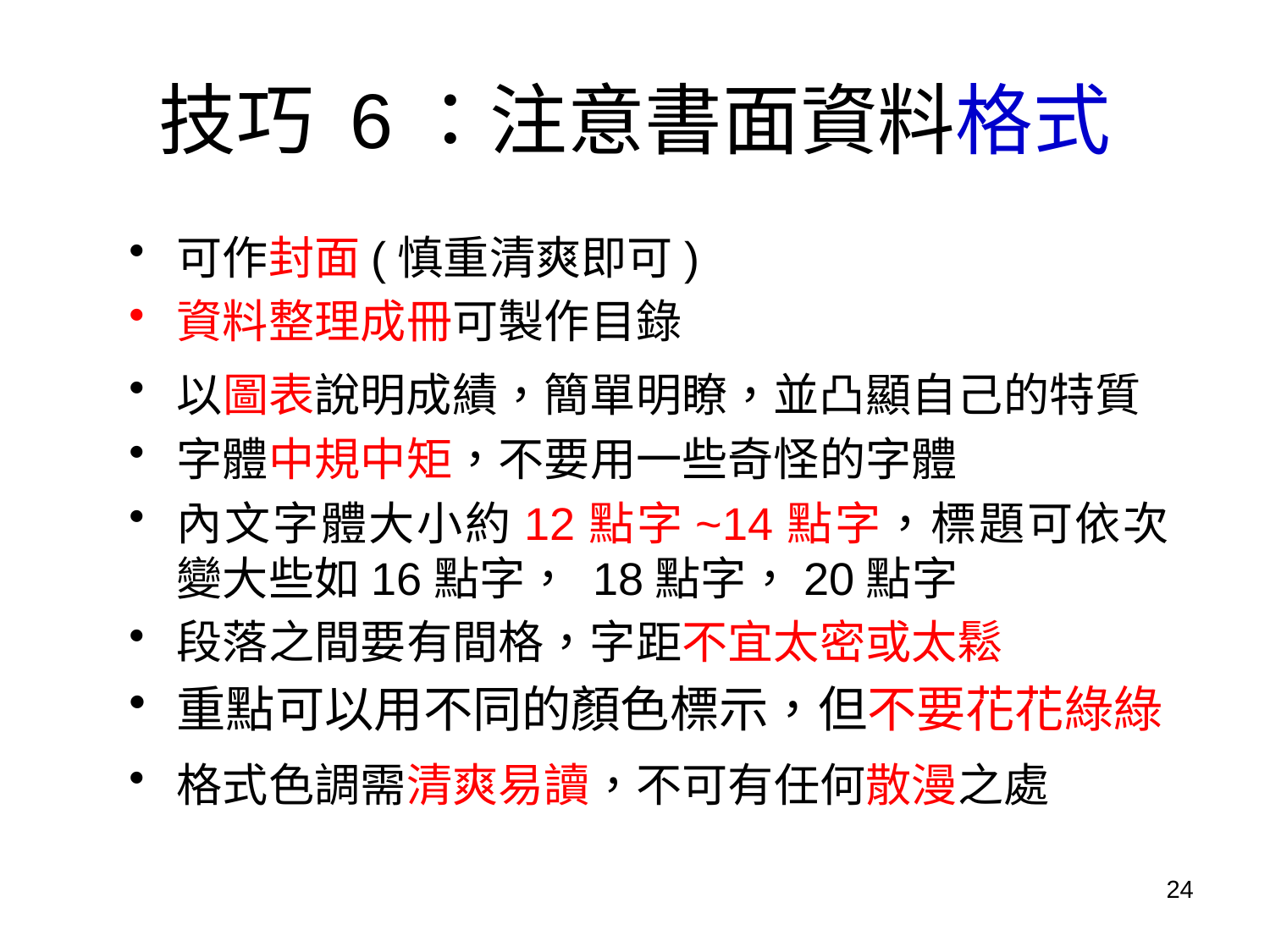

# 技巧 6：注意書面資料格式
可作封面(慎重清爽即可)
資料整理成冊可製作目錄
以圖表說明成績，簡單明瞭，並凸顯自己的特質
字體中規中矩，不要用一些奇怪的字體
內文字體大小約12點字~14點字，標題可依次變大些如16點字， 18點字，20點字
段落之間要有間格，字距不宜太密或太鬆
重點可以用不同的顏色標示，但不要花花綠綠
格式色調需清爽易讀，不可有任何散漫之處
24